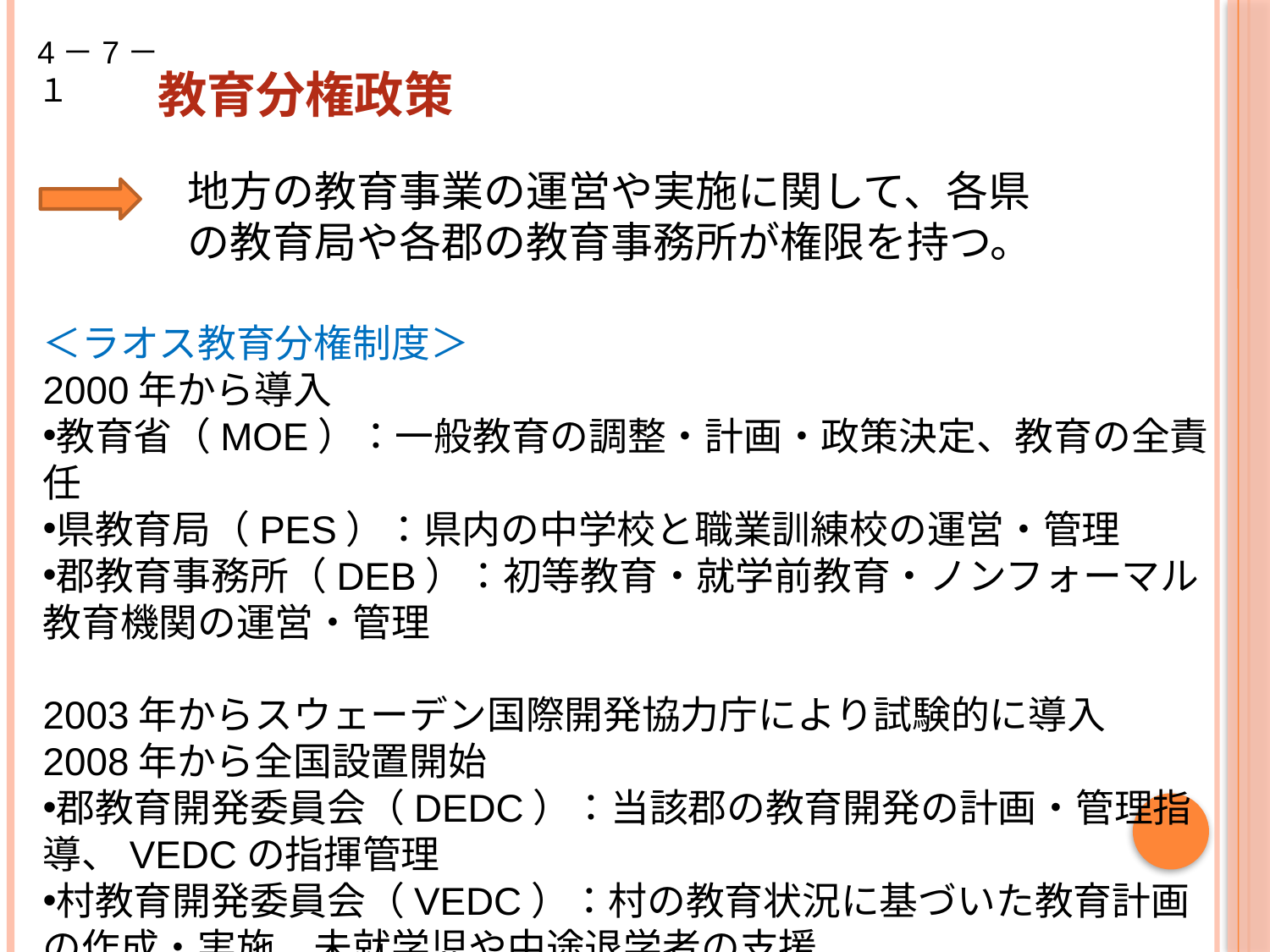

4－7－１
教育分権政策
地方の教育事業の運営や実施に関して、各県の教育局や各郡の教育事務所が権限を持つ。

＜ラオス教育分権制度＞
2000年から導入
教育省（MOE）：一般教育の調整・計画・政策決定、教育の全責任
県教育局（PES）：県内の中学校と職業訓練校の運営・管理
郡教育事務所（DEB）：初等教育・就学前教育・ノンフォーマル教育機関の運営・管理

2003年からスウェーデン国際開発協力庁により試験的に導入
2008年から全国設置開始
郡教育開発委員会（DEDC）：当該郡の教育開発の計画・管理指導、VEDCの指揮管理
村教育開発委員会（VEDC）：村の教育状況に基づいた教育計画の作成・実施、未就学児や中途退学者の支援